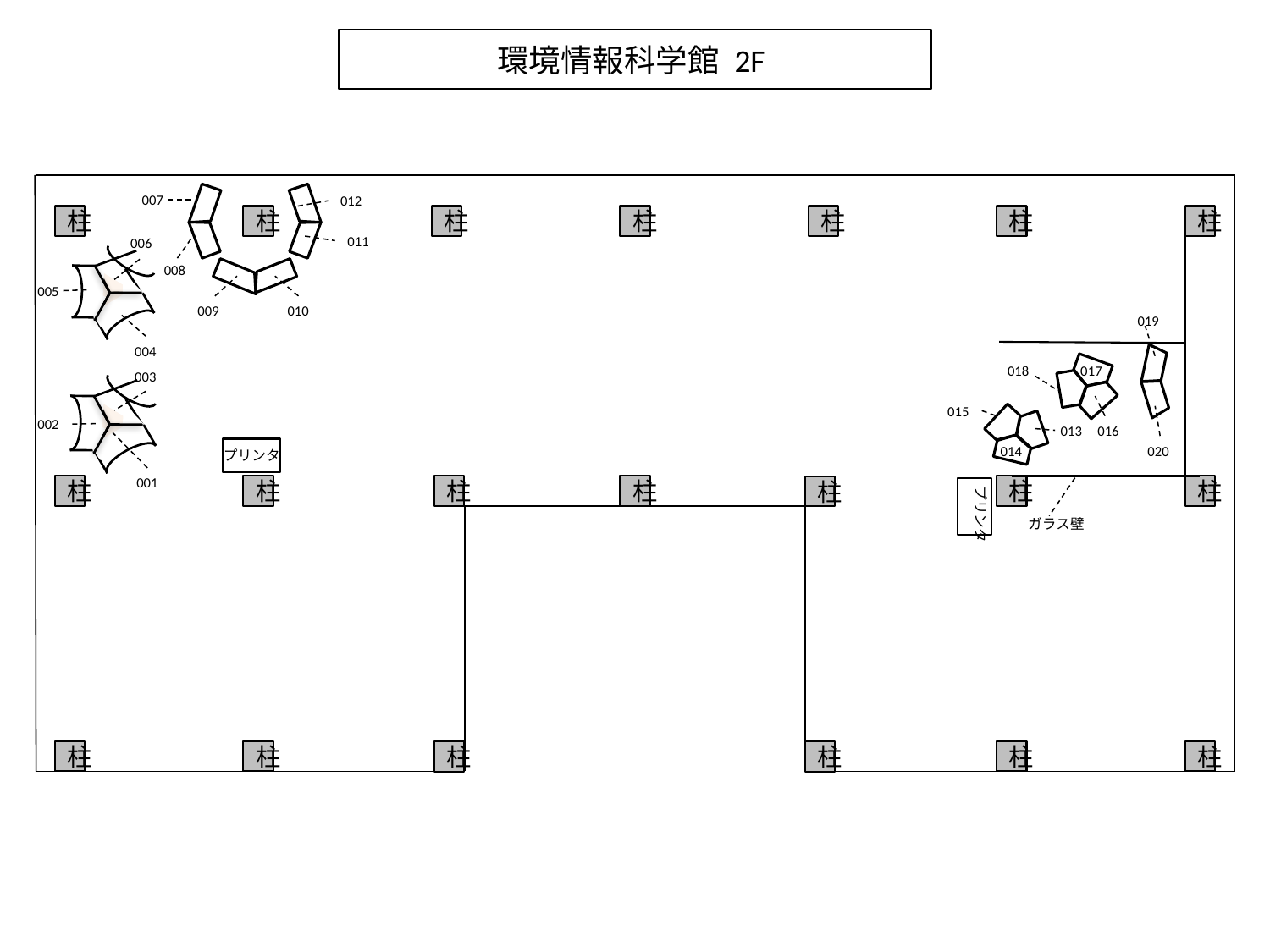

環境情報科学館 2F
007

012
柱
柱
柱
柱
柱
柱
柱
011
006

008

005
009
010
019
004

018
017

003

015
002

013
016
014
020

プリンタ
001
プリンタ
柱
柱
柱
柱
柱
柱
柱

ガラス壁
柱
柱
柱
柱
柱
柱